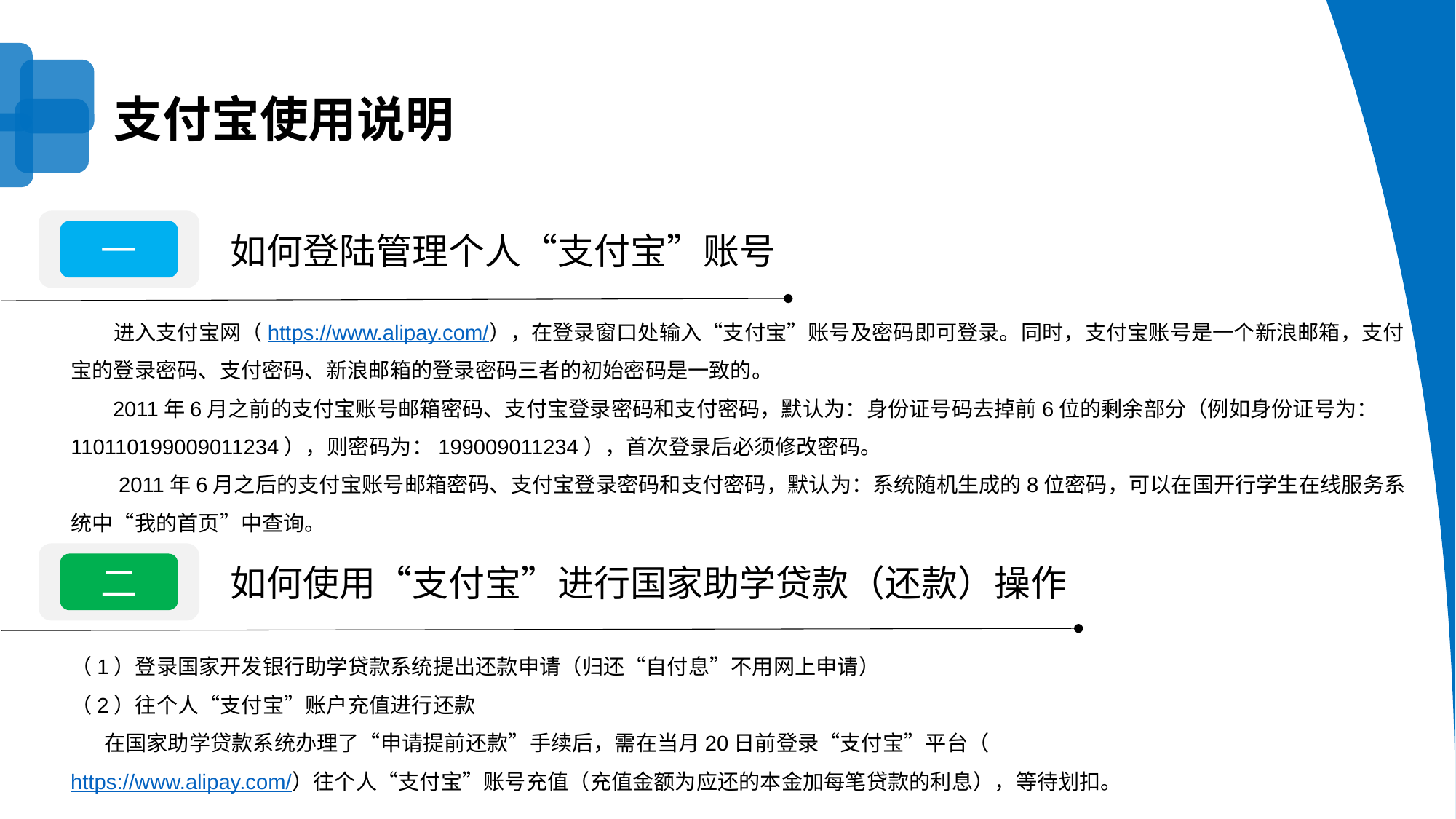

延时符
支付宝使用说明

一
如何登陆管理个人“支付宝”账号

        进入支付宝网（https://www.alipay.com/），在登录窗口处输入“支付宝”账号及密码即可登录。同时，支付宝账号是一个新浪邮箱，支付宝的登录密码、支付密码、新浪邮箱的登录密码三者的初始密码是一致的。
       2011年6月之前的支付宝账号邮箱密码、支付宝登录密码和支付密码，默认为：身份证号码去掉前6位的剩余部分（例如身份证号为：110110199009011234），则密码为：199009011234），首次登录后必须修改密码。
        2011年6月之后的支付宝账号邮箱密码、支付宝登录密码和支付密码，默认为：系统随机生成的8位密码，可以在国开行学生在线服务系统中“我的首页”中查询。

二
如何使用“支付宝”进行国家助学贷款（还款）操作

（1）登录国家开发银行助学贷款系统提出还款申请（归还“自付息”不用网上申请）
（2）往个人“支付宝”账户充值进行还款
      在国家助学贷款系统办理了“申请提前还款”手续后，需在当月20日前登录“支付宝”平台（https://www.alipay.com/）往个人“支付宝”账号充值（充值金额为应还的本金加每笔贷款的利息），等待划扣。